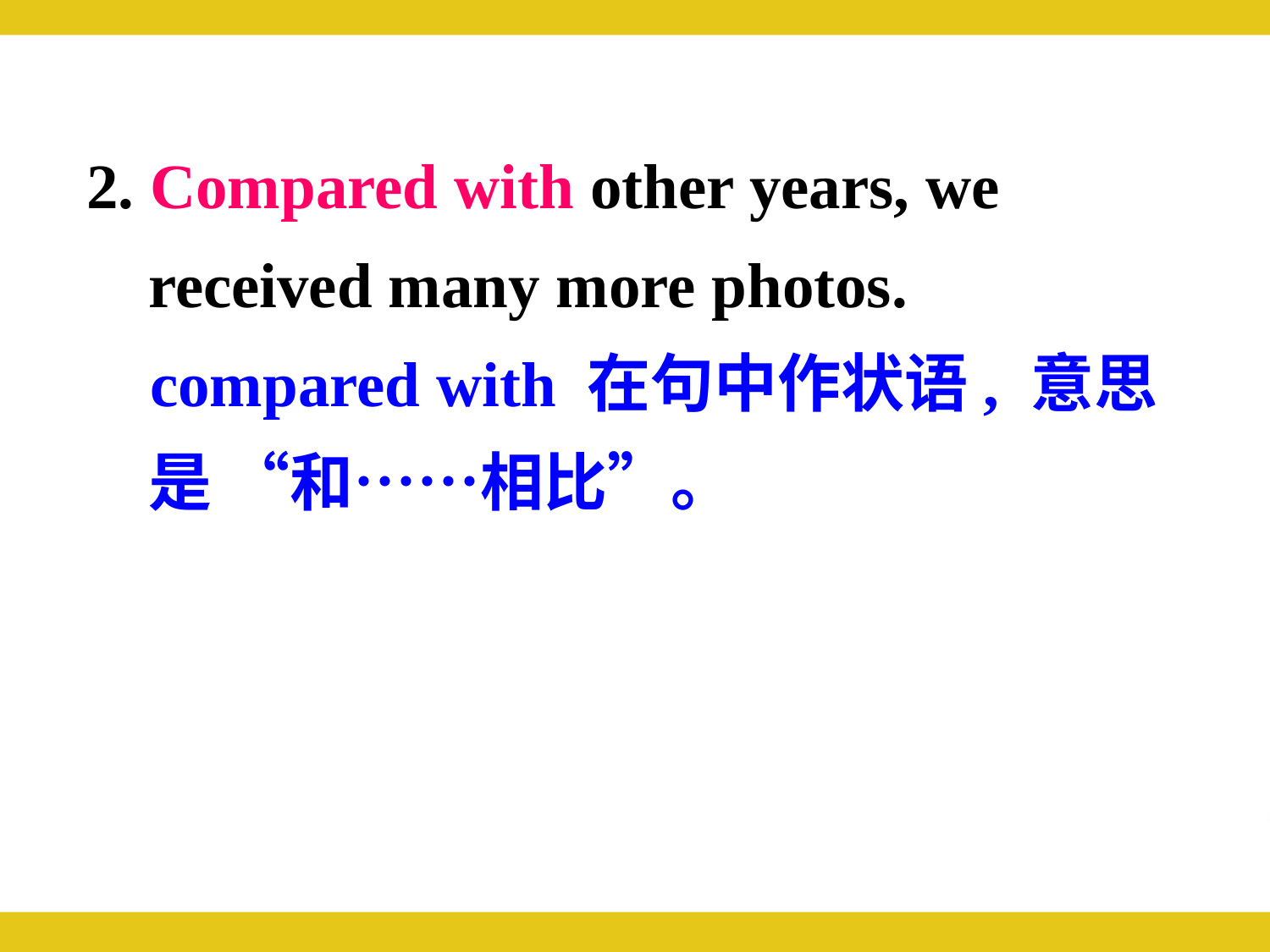

2. Compared with other years, we received many more photos.
    compared with 在句中作状语, 意思是 “和……相比”。